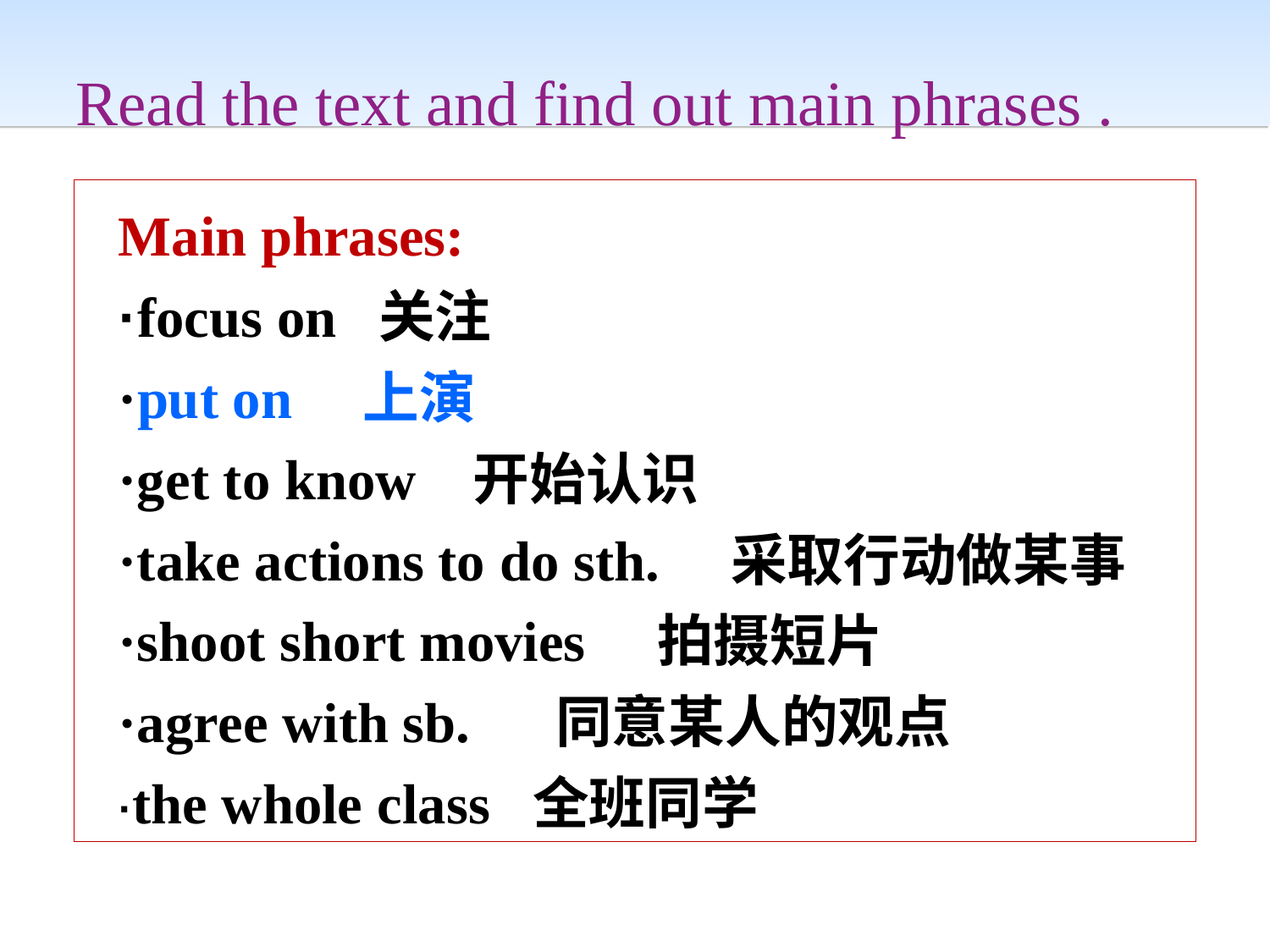

Read the text and find out main phrases .

Main phrases:
·focus on  关注
·put on    上演
·get to know   开始认识
·take actions to do sth.    采取行动做某事
·shoot short movies    拍摄短片
·agree with sb.     同意某人的观点
·the whole class  全班同学